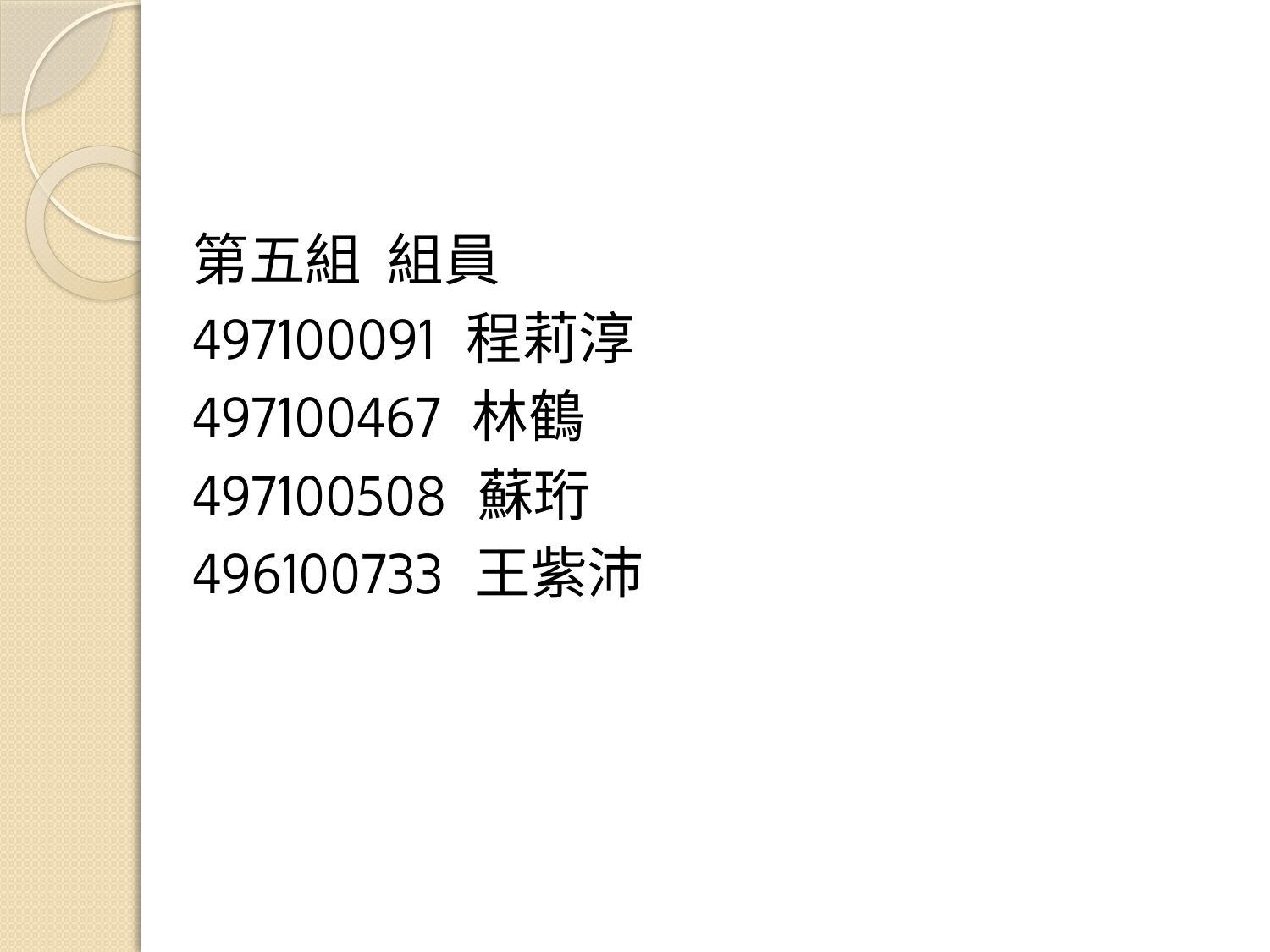

第五組  組員
497100091 程莉淳
497100467 林鶴
497100508 蘇珩
496100733 王紫沛